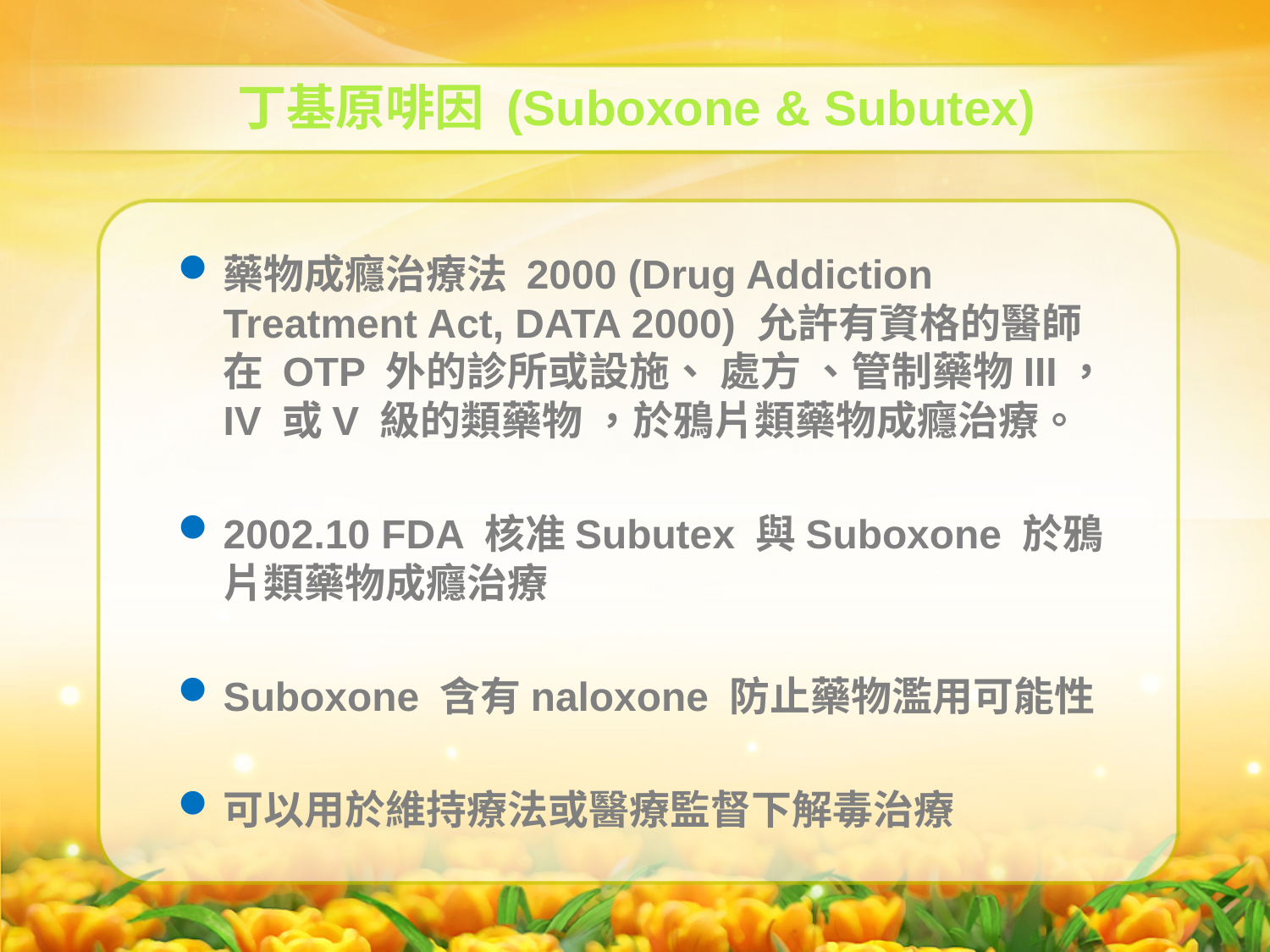

丁基原啡因 (Suboxone & Subutex)
藥物成癮治療法 2000 (Drug Addiction Treatment Act, DATA 2000) 允許有資格的醫師在 OTP 外的診所或設施、 處方 、管制藥物III， IV 或V 級的類藥物 ，於鴉片類藥物成癮治療。

2002.10 FDA 核准Subutex 與Suboxone 於鴉片類藥物成癮治療

Suboxone 含有naloxone 防止藥物濫用可能性

可以用於維持療法或醫療監督下解毒治療